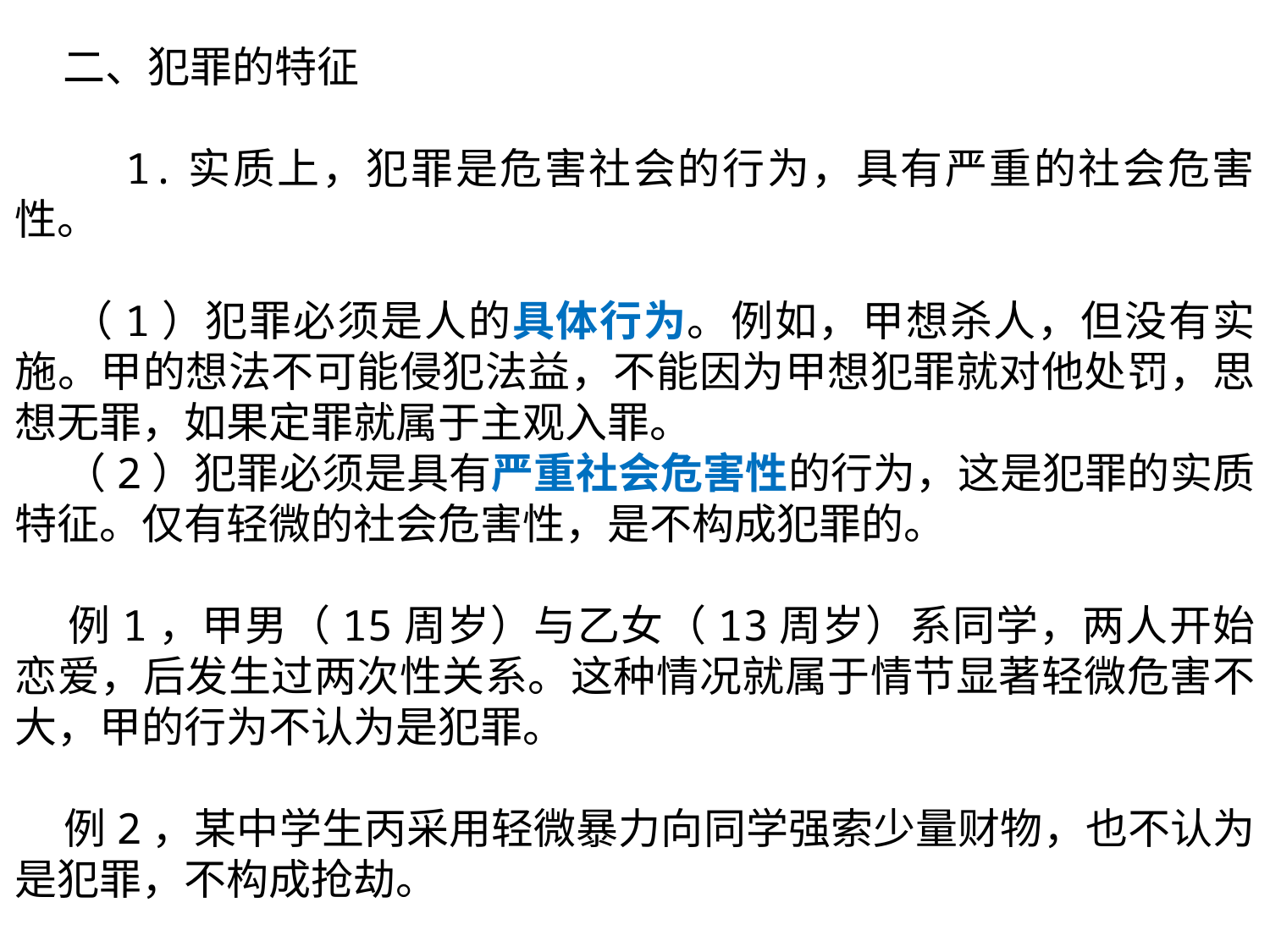

二、犯罪的特征

    1.实质上，犯罪是危害社会的行为，具有严重的社会危害性。

    （1）犯罪必须是人的具体行为。例如，甲想杀人，但没有实施。甲的想法不可能侵犯法益，不能因为甲想犯罪就对他处罚，思想无罪，如果定罪就属于主观入罪。
    （2）犯罪必须是具有严重社会危害性的行为，这是犯罪的实质特征。仅有轻微的社会危害性，是不构成犯罪的。

    例1，甲男（15周岁）与乙女（13周岁）系同学，两人开始恋爱，后发生过两次性关系。这种情况就属于情节显著轻微危害不大，甲的行为不认为是犯罪。

    例2，某中学生丙采用轻微暴力向同学强索少量财物，也不认为是犯罪，不构成抢劫。